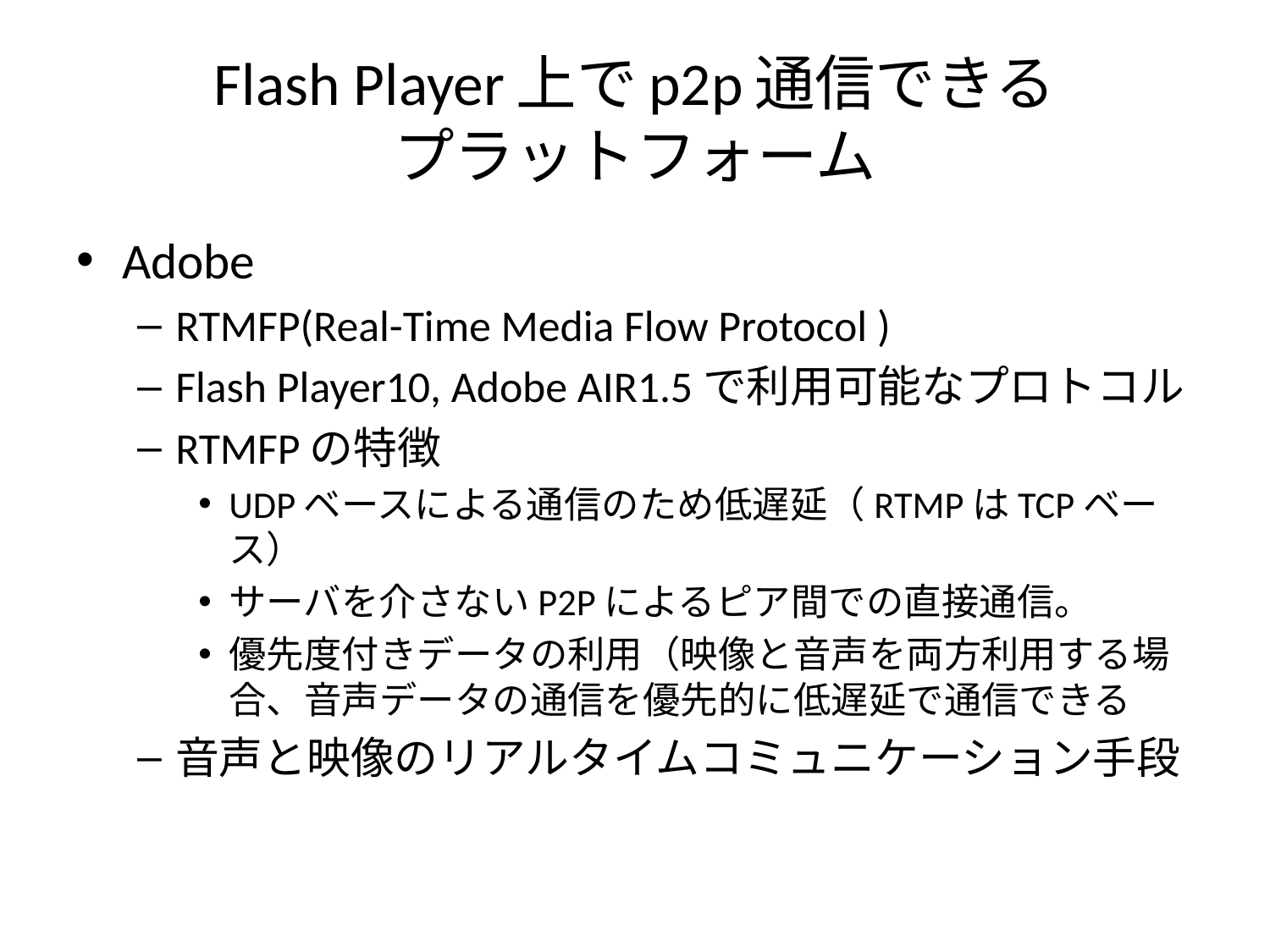

# Flash Player上でp2p通信できる プラットフォーム
Adobe
RTMFP(Real-Time Media Flow Protocol )
Flash Player10, Adobe AIR1.5で利用可能なプロトコル
RTMFPの特徴
UDPベースによる通信のため低遅延（RTMPはTCPベース）
サーバを介さないP2Pによるピア間での直接通信。
優先度付きデータの利用（映像と音声を両方利用する場合、音声データの通信を優先的に低遅延で通信できる
音声と映像のリアルタイムコミュニケーション手段